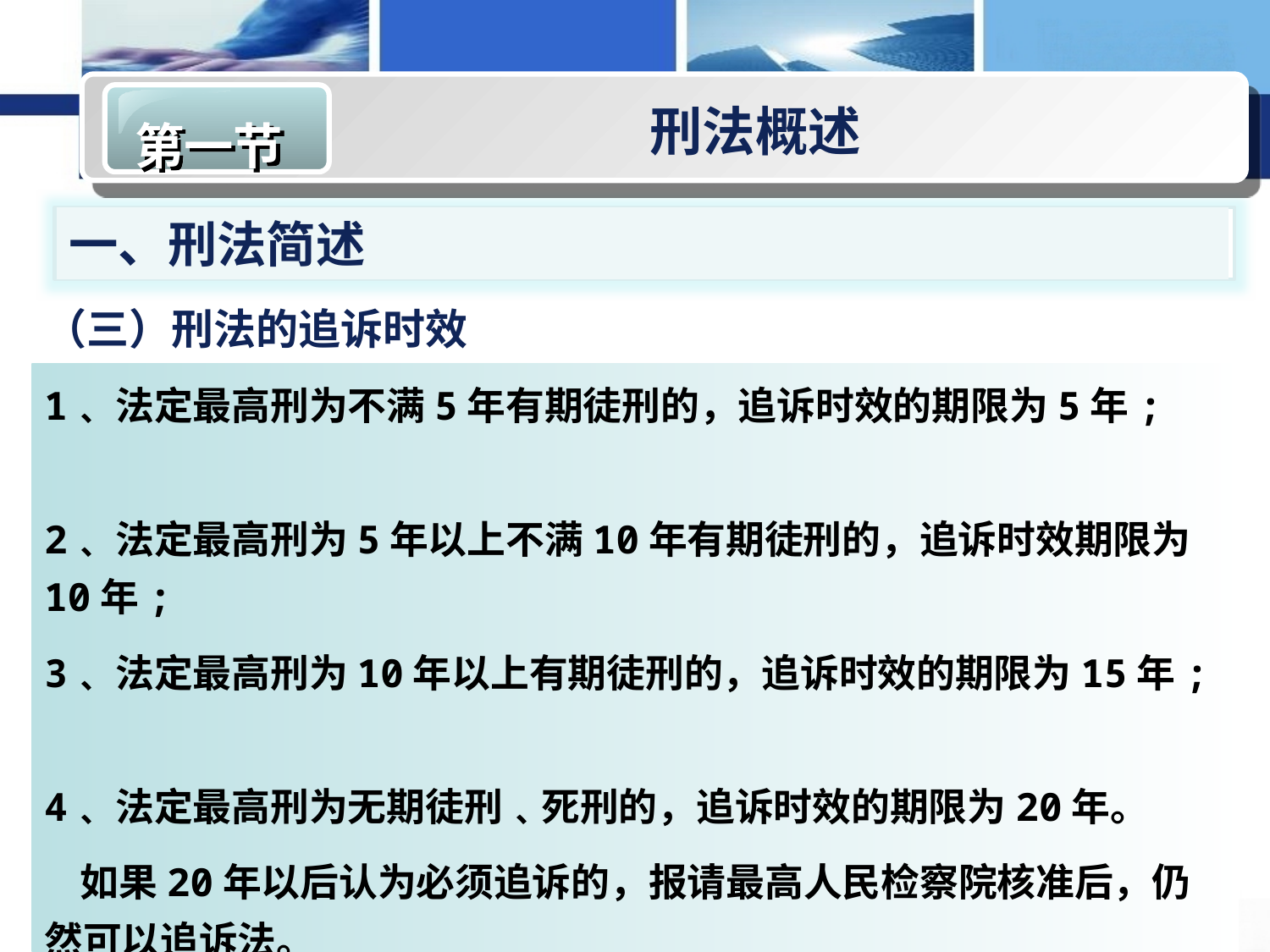

第一节
刑法概述

一、刑法简述
（三）刑法的追诉时效
1﹑法定最高刑为不满5年有期徒刑的，追诉时效的期限为5年;
2﹑法定最高刑为5年以上不满10年有期徒刑的，追诉时效期限为10年;
3﹑法定最高刑为10年以上有期徒刑的，追诉时效的期限为15年;
4﹑法定最高刑为无期徒刑﹑死刑的，追诉时效的期限为20年。
   如果20年以后认为必须追诉的，报请最高人民检察院核准后，仍然可以追诉法。
4